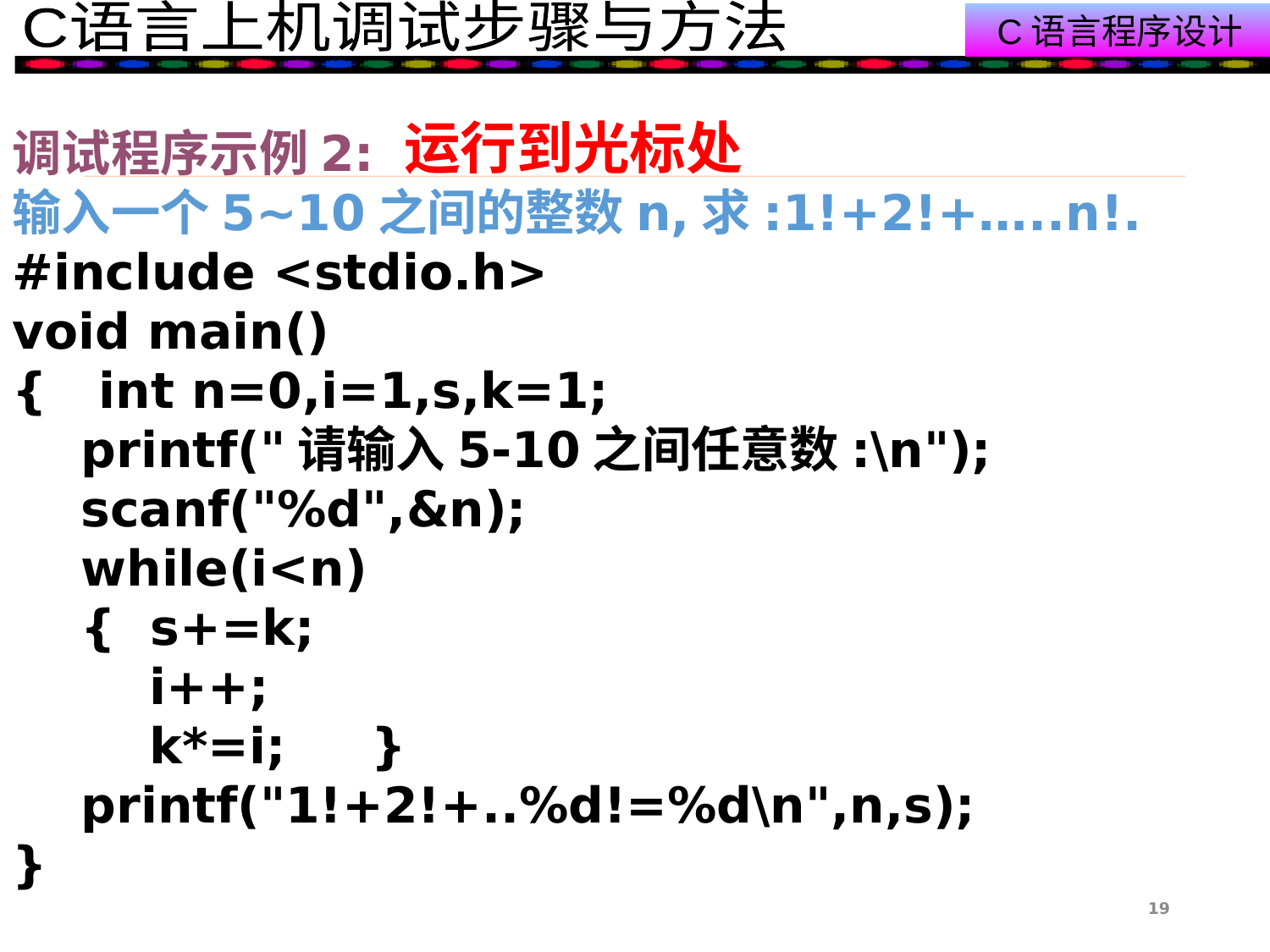

运行到光标处
调试程序示例2:
输入一个5~10之间的整数n,求:1!+2!+…..n!.
#include <stdio.h>
void main()
{   int n=0,i=1,s,k=1;
    printf("请输入5-10之间任意数:\n");
    scanf("%d",&n);
    while(i<n)
    {  s+=k;
        i++;
        k*=i;     }
    printf("1!+2!+..%d!=%d\n",n,s);
}
19